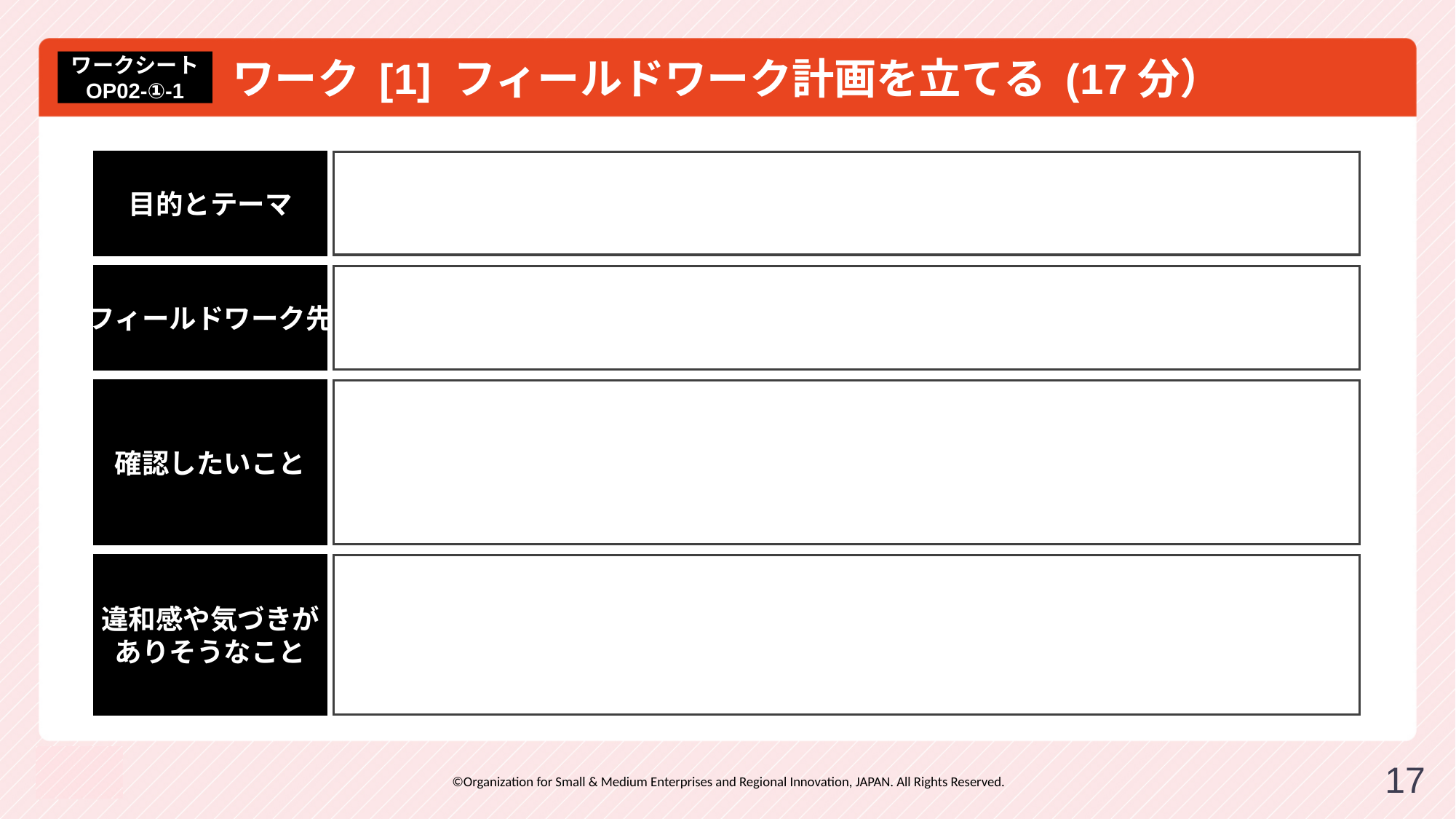

# ワーク [1] フィールドワーク計画を立てる (17分）
ワークシート
OP02-①-1
目的とテーマ

フィールドワーク先

確認したいこと

違和感や気づきが
ありそうなこと